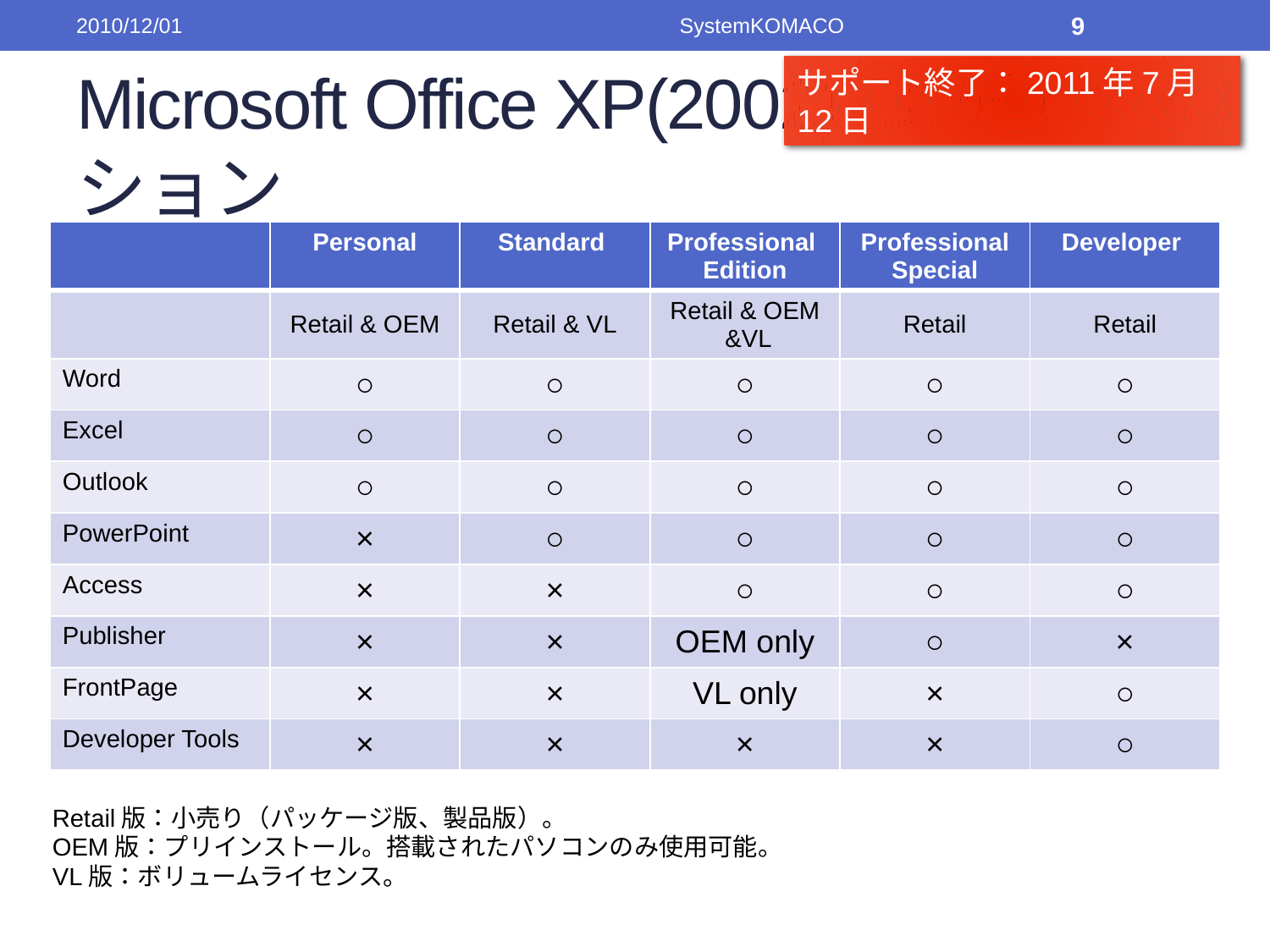

2010/12/01
SystemKOMACO
9
サポート終了：2011年7月12日
# Microsoft Office XP(2002) エディション
|  | Personal | Standard | Professional Edition | Professional Special | Developer |
| --- | --- | --- | --- | --- | --- |
|  | Retail & OEM | Retail & VL | Retail & OEM &VL | Retail | Retail |
| Word | ○ | ○ | ○ | ○ | ○ |
| Excel | ○ | ○ | ○ | ○ | ○ |
| Outlook | ○ | ○ | ○ | ○ | ○ |
| PowerPoint | × | ○ | ○ | ○ | ○ |
| Access | × | × | ○ | ○ | ○ |
| Publisher | × | × | OEM only | ○ | × |
| FrontPage | × | × | VL only | × | ○ |
| Developer Tools | × | × | × | × | ○ |
Retail版：小売り（パッケージ版、製品版）。
OEM版：プリインストール。搭載されたパソコンのみ使用可能。
VL版：ボリュームライセンス。